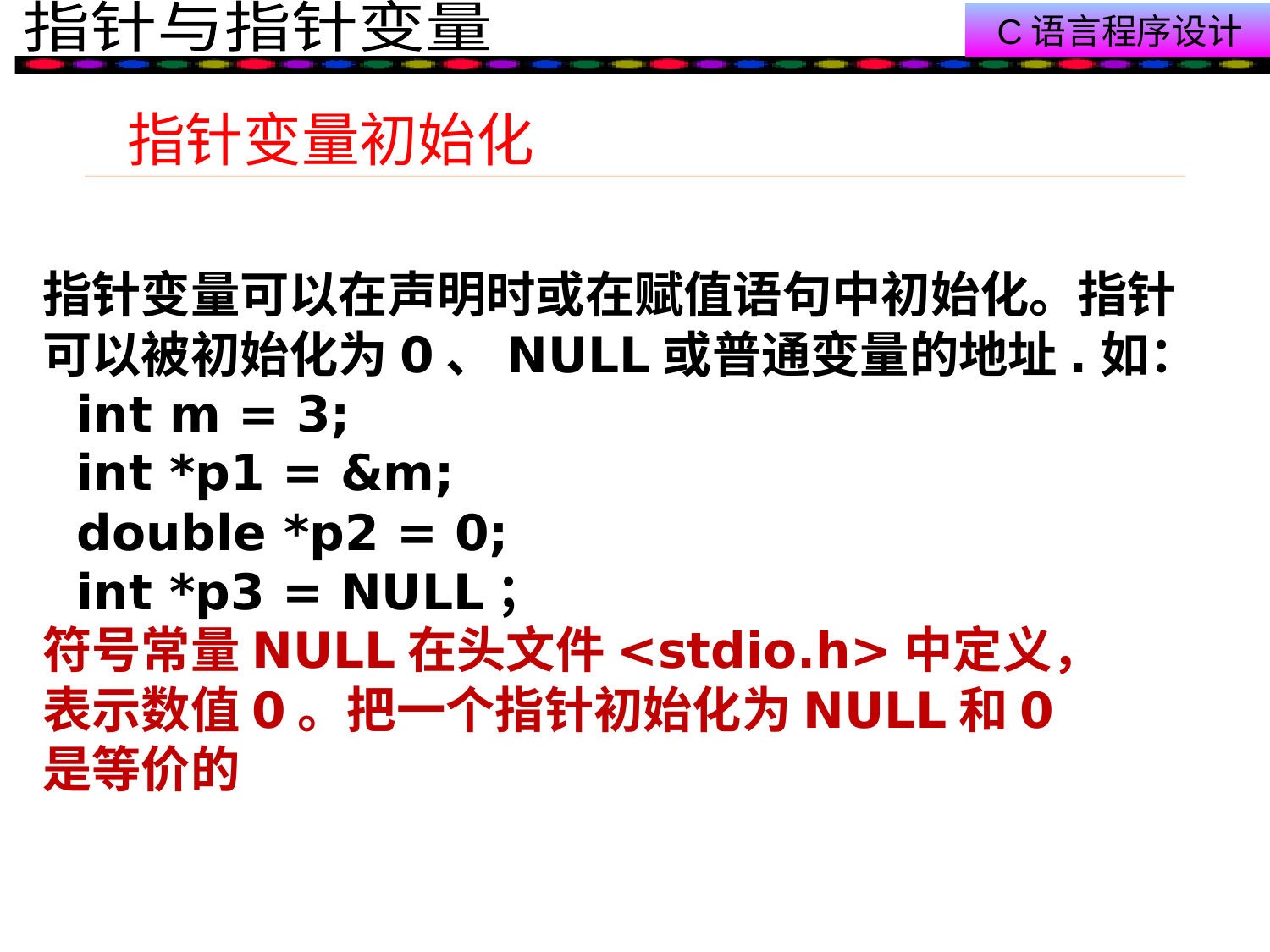

# 指针变量初始化

指针变量可以在声明时或在赋值语句中初始化。指针可以被初始化为0、NULL或普通变量的地址.如：
  int m = 3;
  int *p1 = &m;
  double *p2 = 0;
  int *p3 = NULL；
符号常量NULL在头文件<stdio.h>中定义，
表示数值0。把一个指针初始化为NULL和0
是等价的